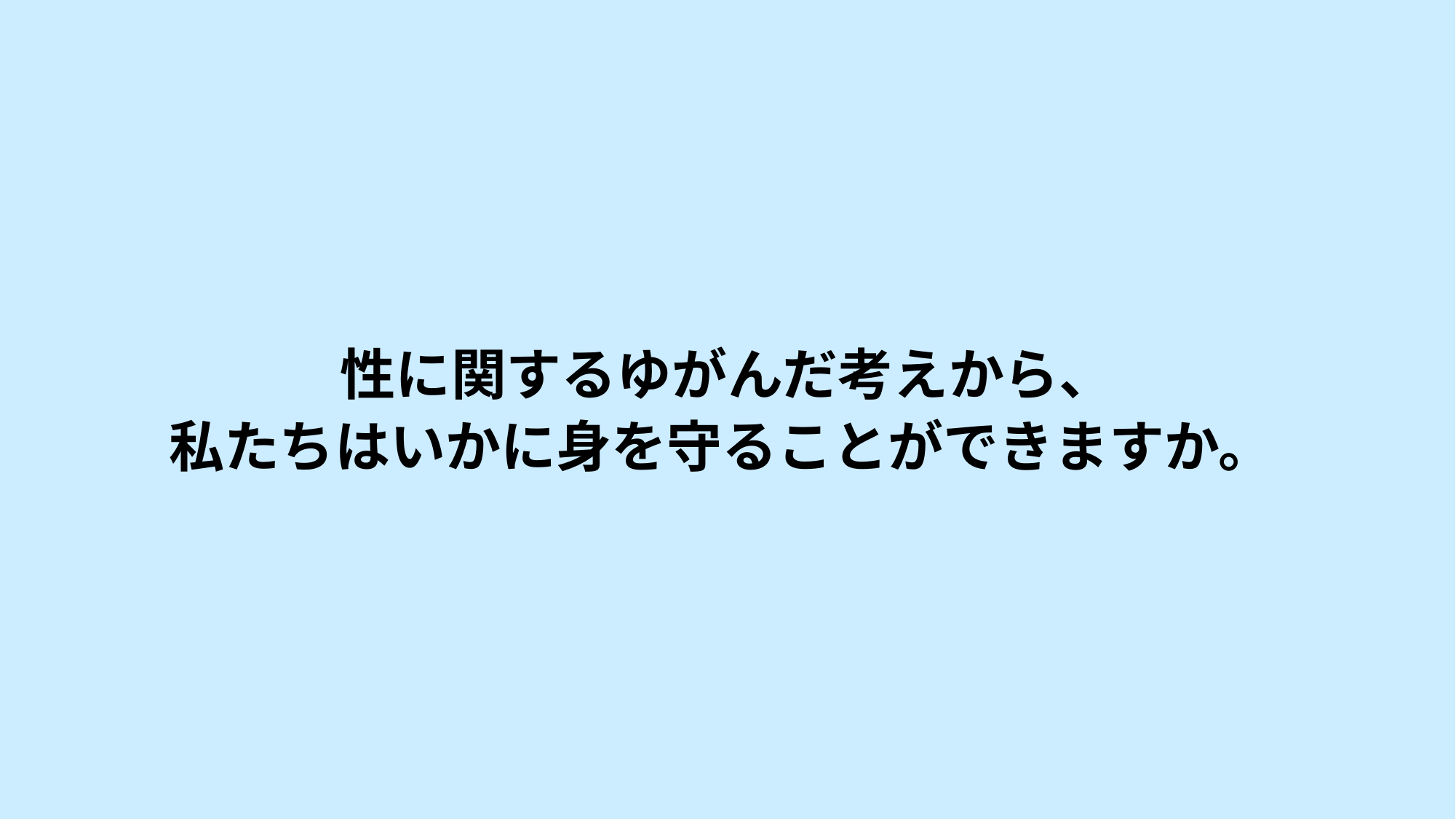

# 性に関するゆがんだ考えから、 私たちはいかに身を守ることができますか。